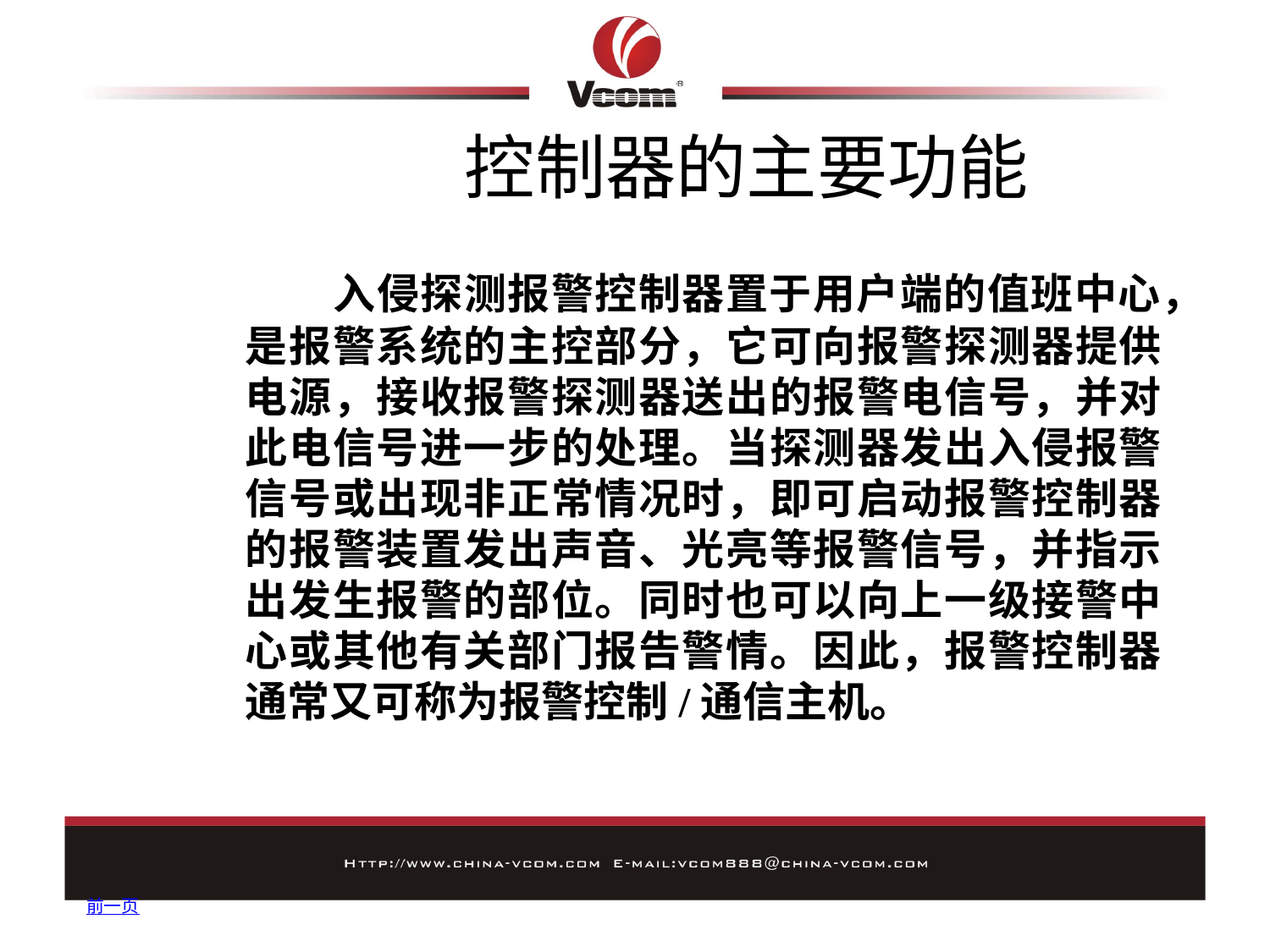

控制器的主要功能
      入侵探测报警控制器置于用户端的值班中心，是报警系统的主控部分，它可向报警探测器提供电源，接收报警探测器送出的报警电信号，并对此电信号进一步的处理。当探测器发出入侵报警信号或出现非正常情况时，即可启动报警控制器的报警装置发出声音、光亮等报警信号，并指示出发生报警的部位。同时也可以向上一级接警中心或其他有关部门报告警情。因此，报警控制器通常又可称为报警控制/通信主机。
前一页